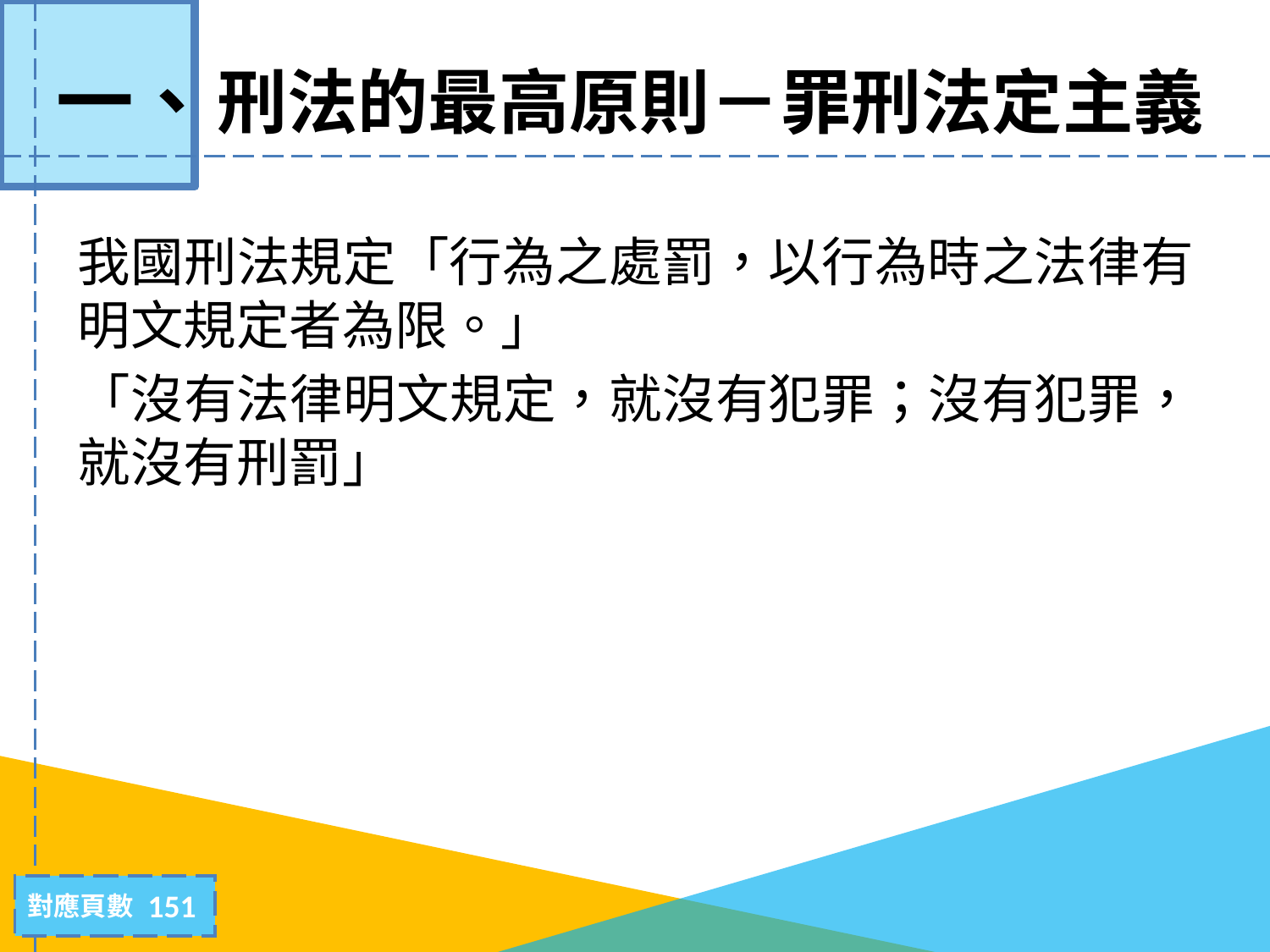

# 刑法的最高原則－罪刑法定主義
一、
我國刑法規定「行為之處罰，以行為時之法律有明文規定者為限。」
「沒有法律明文規定，就沒有犯罪；沒有犯罪，就沒有刑罰」
151